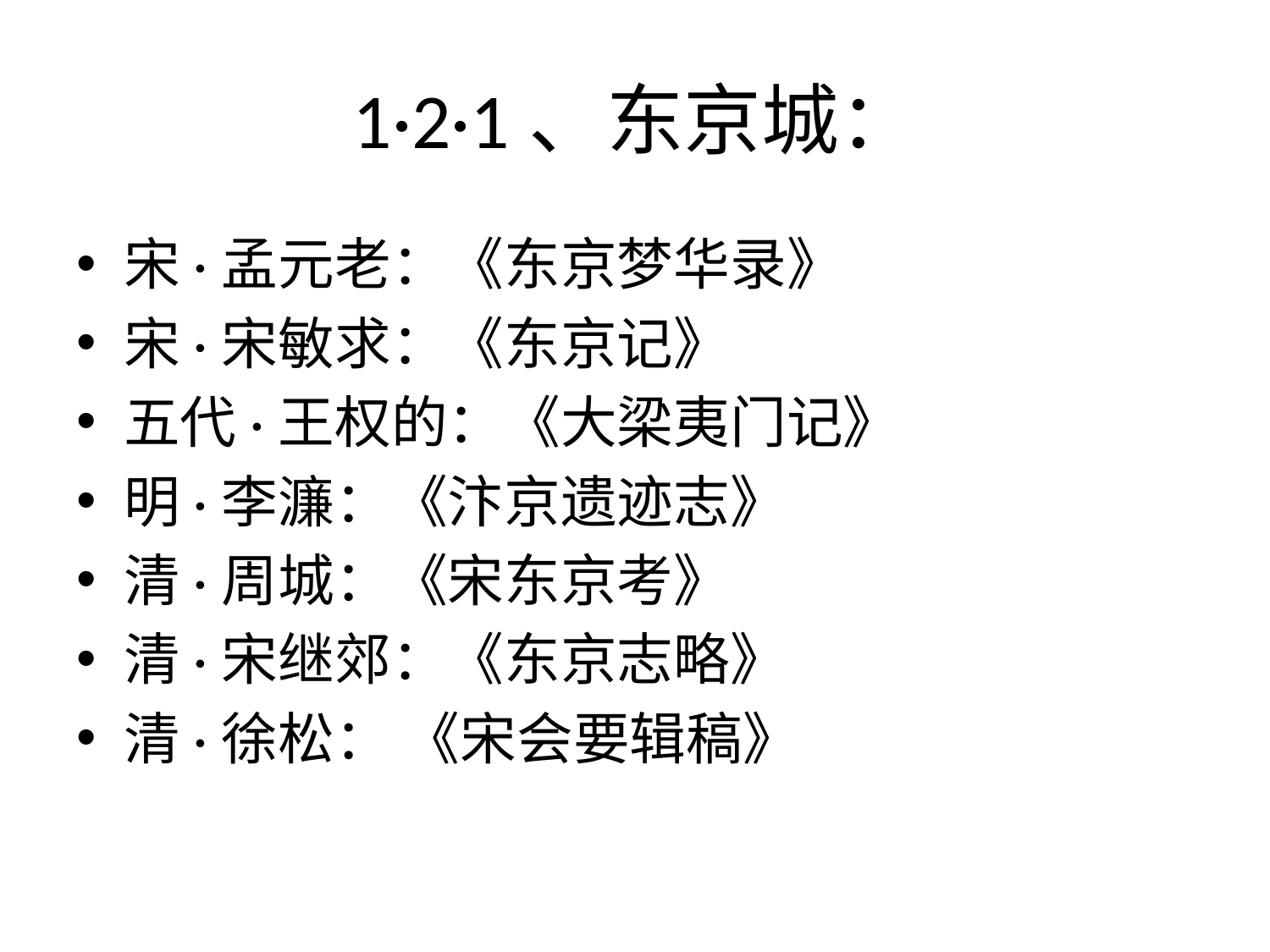

# 1·2·1、东京城：
宋·孟元老：《东京梦华录》
宋·宋敏求：《东京记》
五代·王权的：《大梁夷门记》
明·李濂：《汴京遗迹志》
清·周城：《宋东京考》
清·宋继郊：《东京志略》
清·徐松： 《宋会要辑稿》